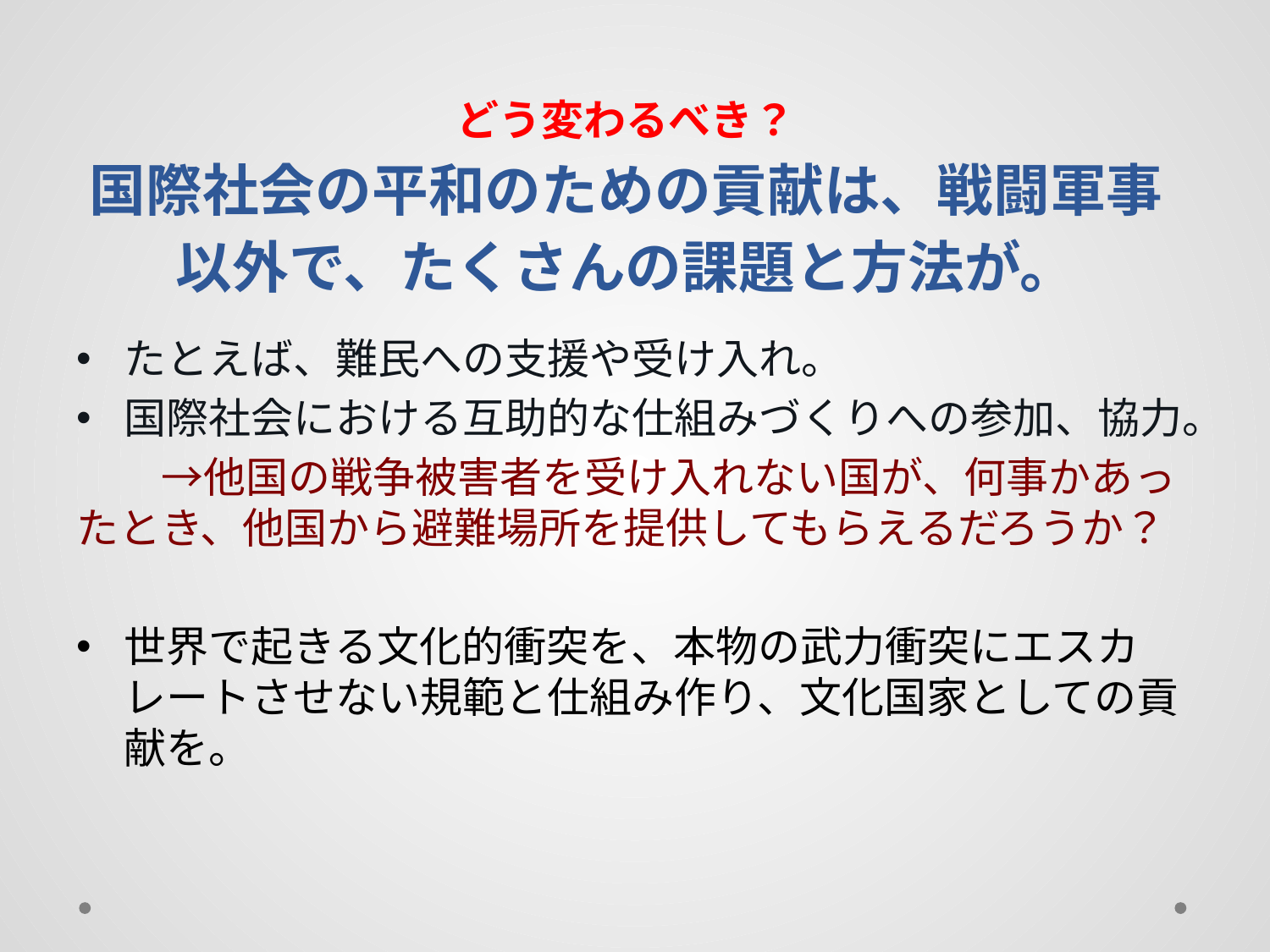

# どう変わるべき？ 国際社会の平和のための貢献は、戦闘軍事以外で、たくさんの課題と方法が。
たとえば、難民への支援や受け入れ。
国際社会における互助的な仕組みづくりへの参加、協力。
　　→他国の戦争被害者を受け入れない国が、何事かあったとき、他国から避難場所を提供してもらえるだろうか？

世界で起きる文化的衝突を、本物の武力衝突にエスカレートさせない規範と仕組み作り、文化国家としての貢献を。